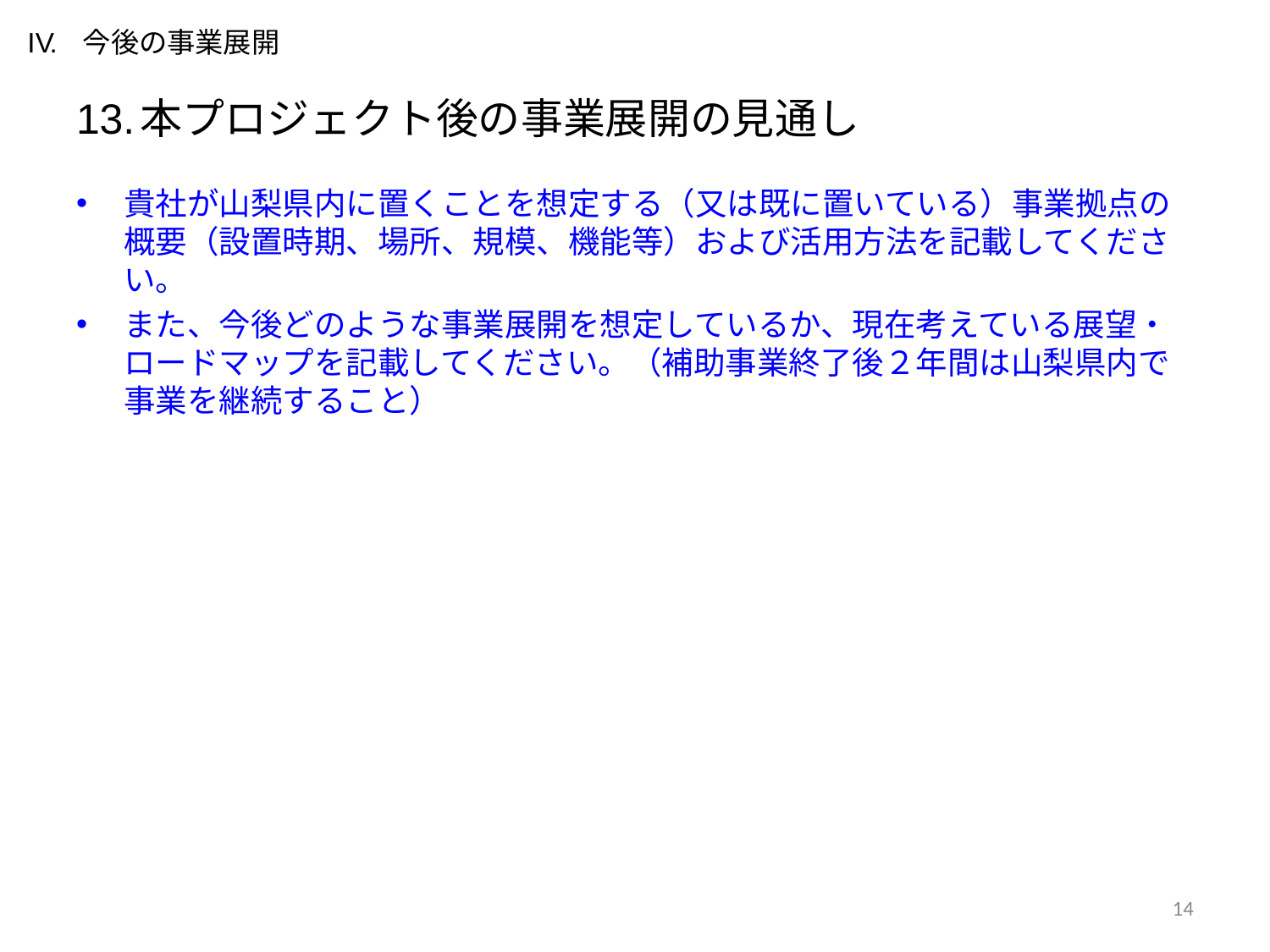

今後の事業展開
# 本プロジェクト後の事業展開の見通し
貴社が山梨県内に置くことを想定する（又は既に置いている）事業拠点の概要（設置時期、場所、規模、機能等）および活用方法を記載してください。
また、今後どのような事業展開を想定しているか、現在考えている展望・ロードマップを記載してください。（補助事業終了後２年間は山梨県内で事業を継続すること）

14